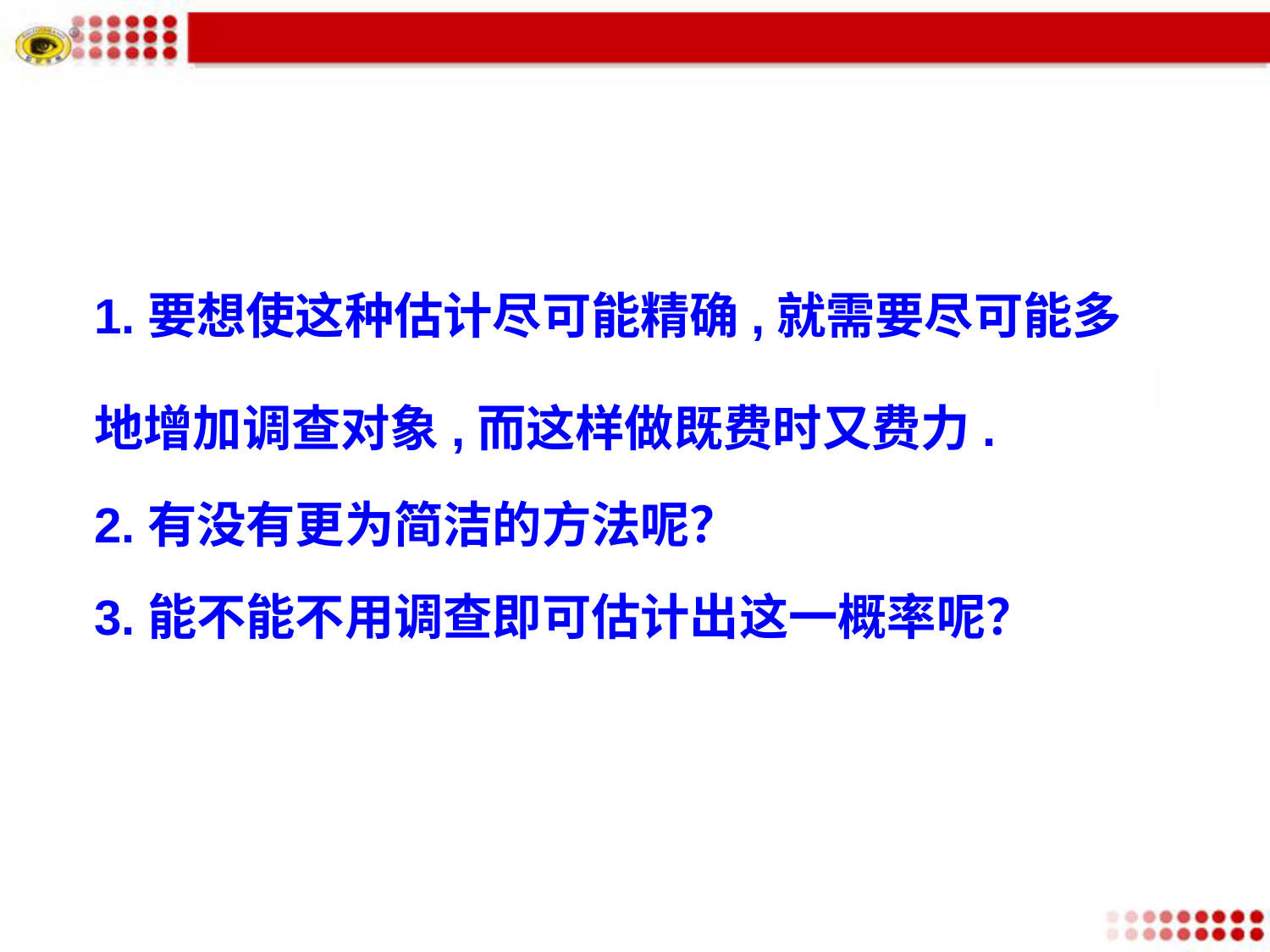

1.要想使这种估计尽可能精确,就需要尽可能多地增加调查对象,而这样做既费时又费力.
2.有没有更为简洁的方法呢？
3.能不能不用调查即可估计出这一概率呢？